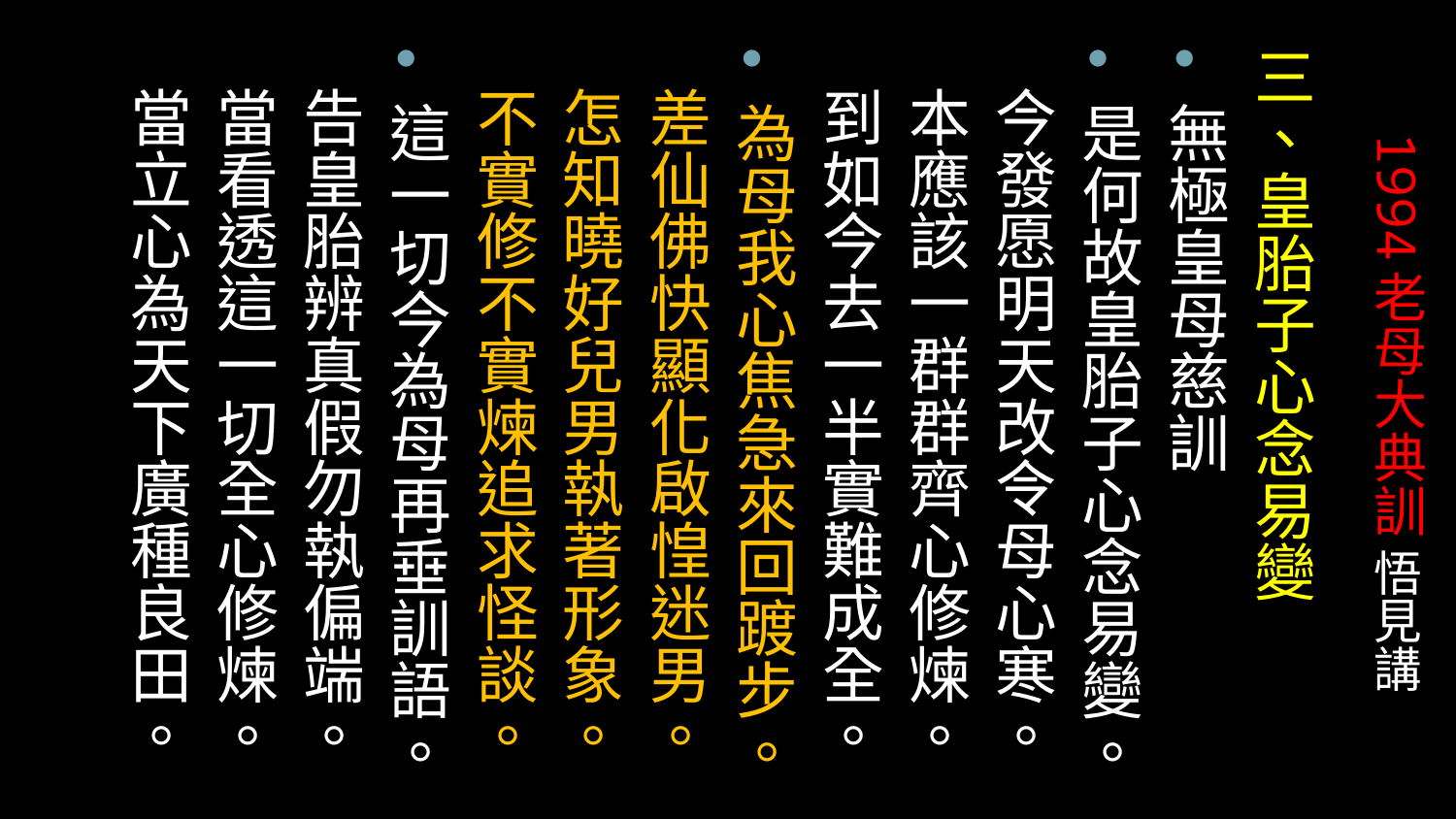

三、皇胎子心念易變
無極皇母慈訓
是何故皇胎子心念易變。
  今發愿明天改令母心寒。
  本應該一群群齊心修煉。
  到如今去一半實難成全。
為母我心焦急來回踱步。
  差仙佛快顯化啟惶迷男。
  怎知曉好兒男執著形象。
  不實修不實煉追求怪談。
這一切今為母再垂訓語。
  告皇胎辨真假勿執偏端。
  當看透這一切全心修煉。
  當立心為天下廣種良田。

# 1994老母大典訓 悟見講